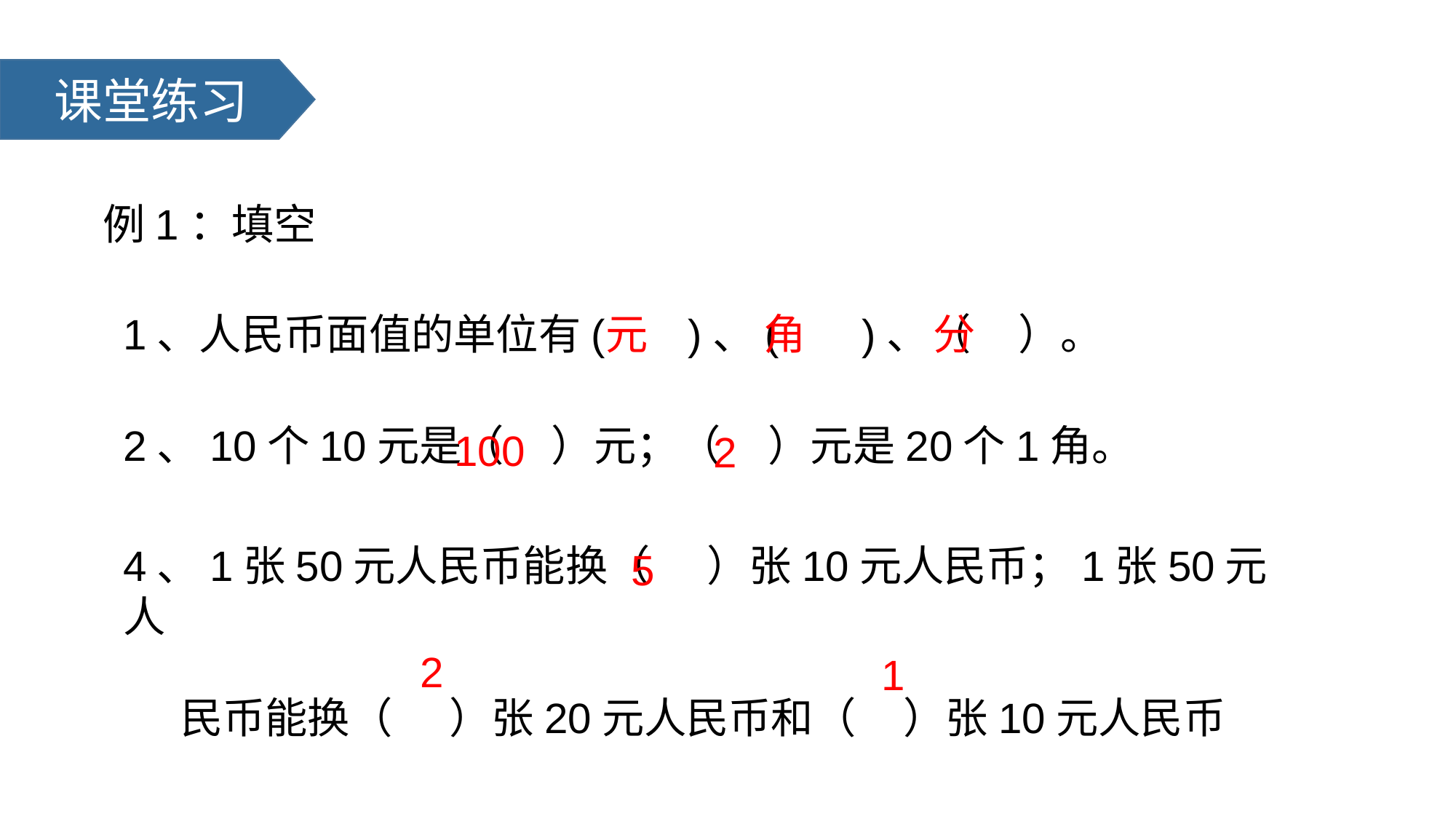

课堂练习
例1：填空
1、人民币面值的单位有(       )、(       )、（     ）。

2、10个10元是（     ）元；（     ）元是20个1角。

4、1张50元人民币能换（      ）张10元人民币；1张50元人

     民币能换（      ）张20元人民币和（     ）张10元人民币

元
角
分
100
2
5
2
1